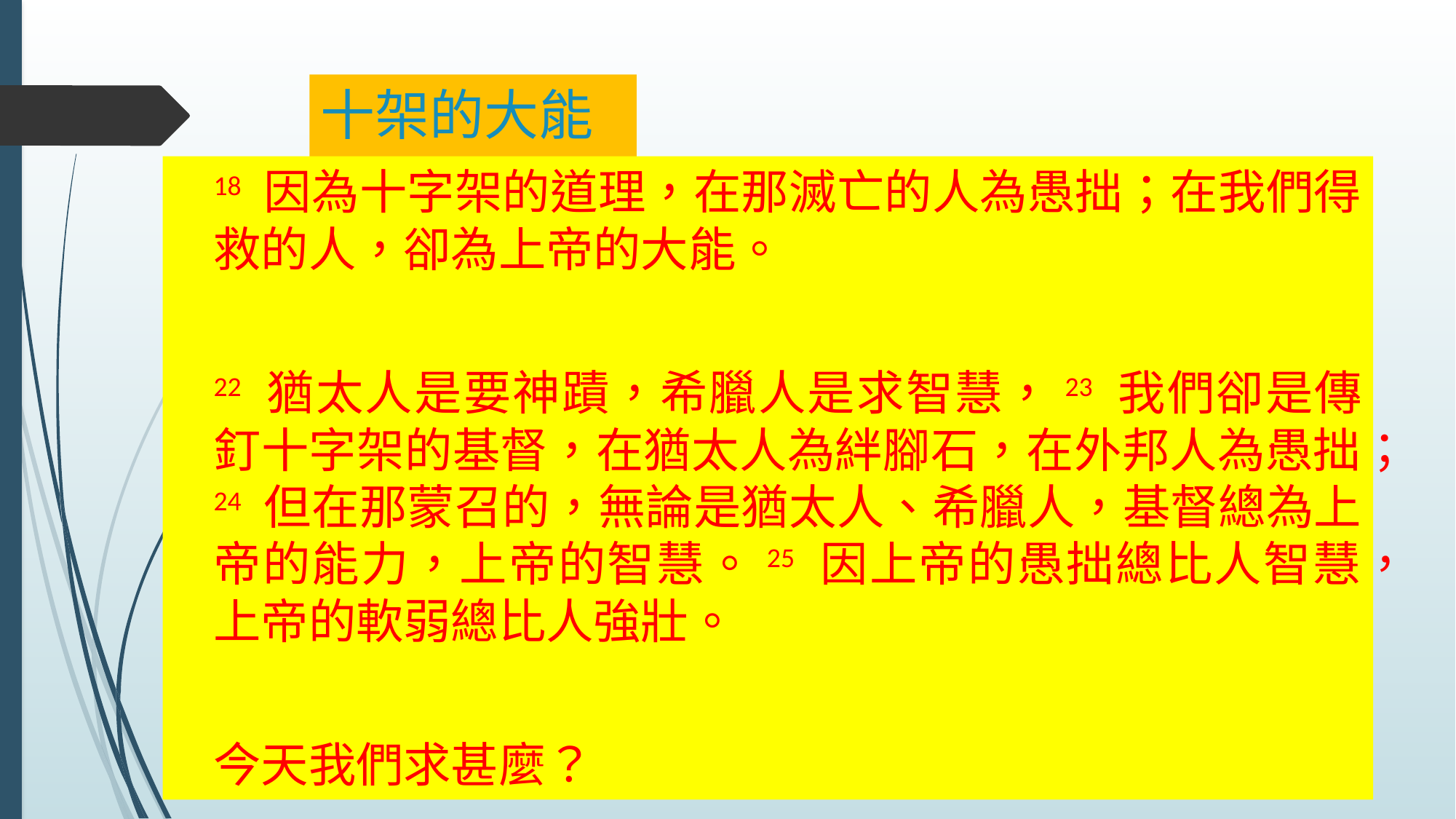

# 十架的大能
18 因為十字架的道理，在那滅亡的人為愚拙；在我們得救的人，卻為上帝的大能。

22 猶太人是要神蹟，希臘人是求智慧，23 我們卻是傳釘十字架的基督，在猶太人為絆腳石，在外邦人為愚拙；24 但在那蒙召的，無論是猶太人、希臘人，基督總為上帝的能力，上帝的智慧。25 因上帝的愚拙總比人智慧，上帝的軟弱總比人強壯。

今天我們求甚麼？